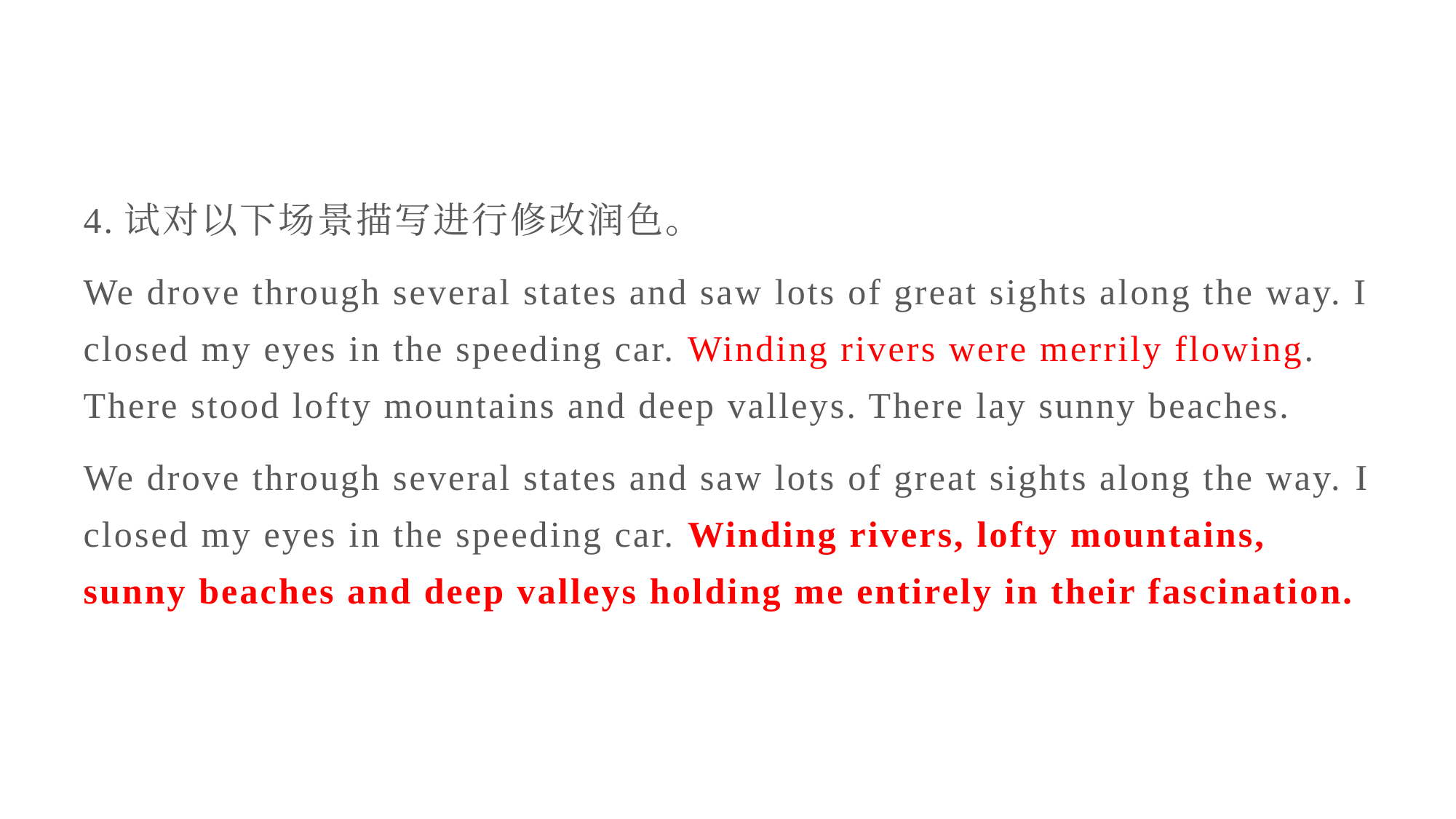

#
4.试对以下场景描写进行修改润色。
We drove through several states and saw lots of great sights along the way. I closed my eyes in the speeding car. Winding rivers were merrily flowing. There stood lofty mountains and deep valleys. There lay sunny beaches.
We drove through several states and saw lots of great sights along the way. I closed my eyes in the speeding car. Winding rivers, lofty mountains, sunny beaches and deep valleys holding me entirely in their fascination.